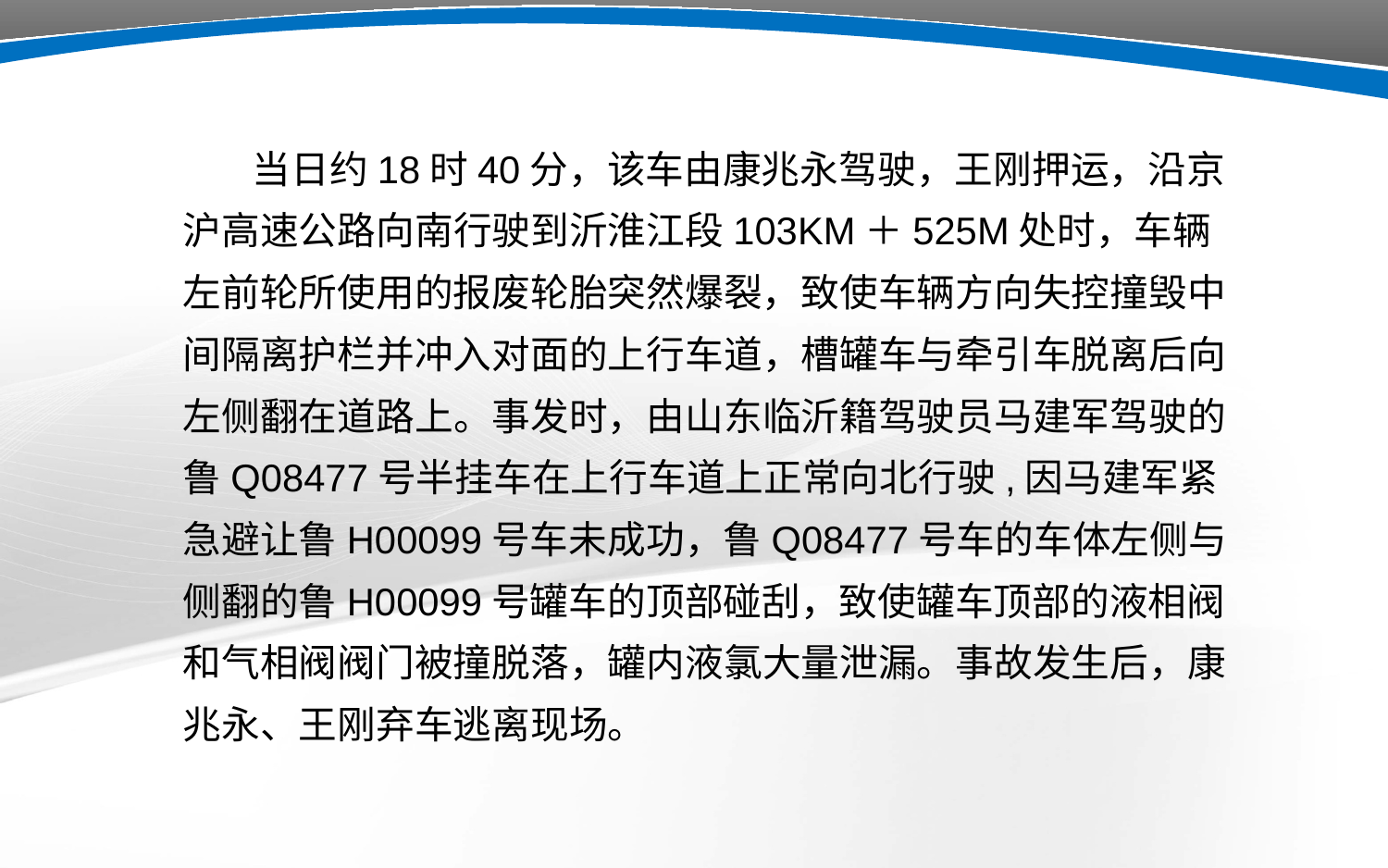

当日约18时40分，该车由康兆永驾驶，王刚押运，沿京沪高速公路向南行驶到沂淮江段103KM＋525M处时，车辆左前轮所使用的报废轮胎突然爆裂，致使车辆方向失控撞毁中间隔离护栏并冲入对面的上行车道，槽罐车与牵引车脱离后向左侧翻在道路上。事发时，由山东临沂籍驾驶员马建军驾驶的鲁Q08477号半挂车在上行车道上正常向北行驶,因马建军紧急避让鲁H00099号车未成功，鲁Q08477号车的车体左侧与侧翻的鲁H00099号罐车的顶部碰刮，致使罐车顶部的液相阀和气相阀阀门被撞脱落，罐内液氯大量泄漏。事故发生后，康兆永、王刚弃车逃离现场。